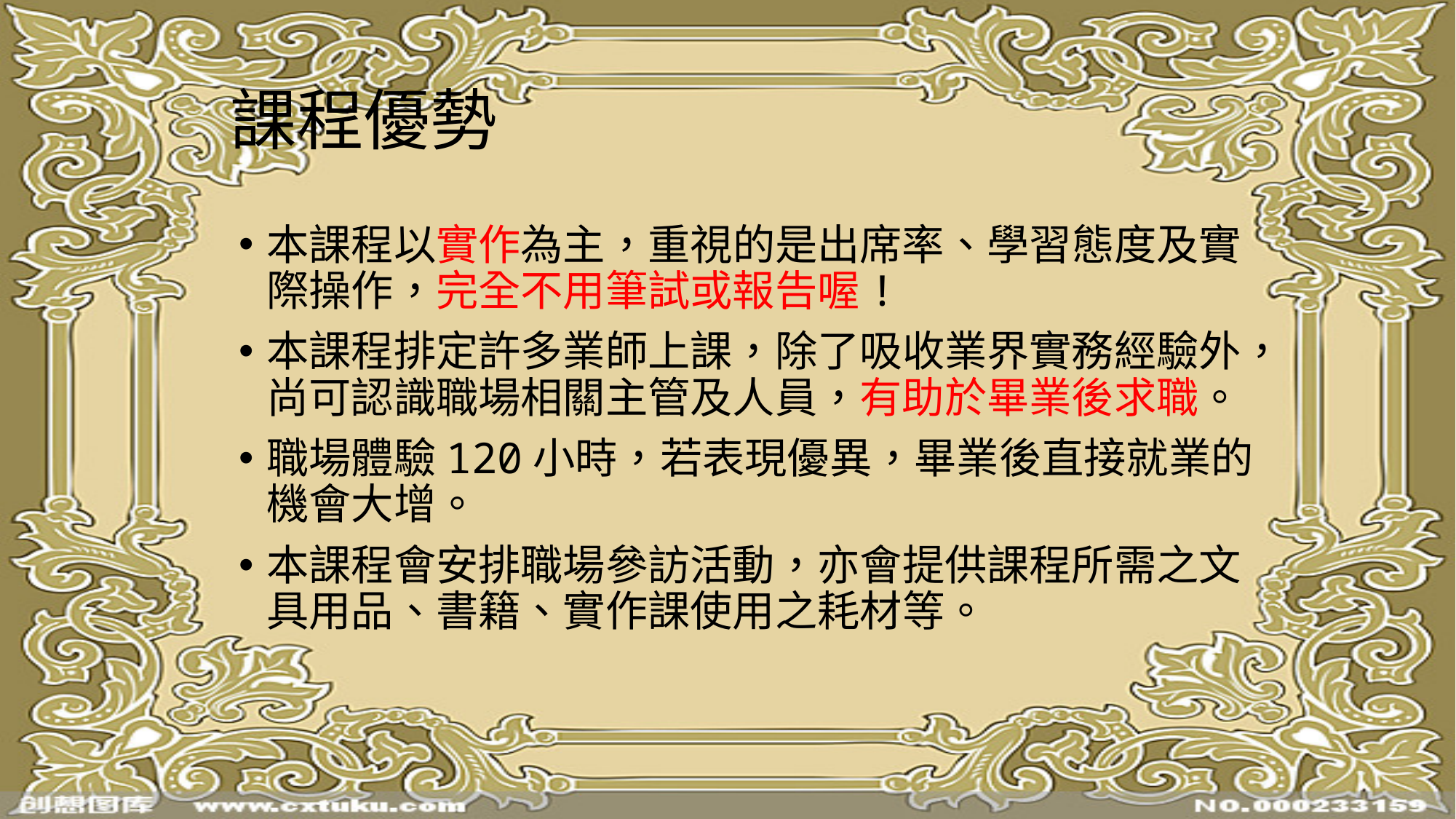

# 課程優勢
本課程以實作為主，重視的是出席率、學習態度及實際操作，完全不用筆試或報告喔!
本課程排定許多業師上課，除了吸收業界實務經驗外，尚可認識職場相關主管及人員，有助於畢業後求職。
職場體驗120小時，若表現優異，畢業後直接就業的機會大增。
本課程會安排職場參訪活動，亦會提供課程所需之文具用品、書籍、實作課使用之耗材等。